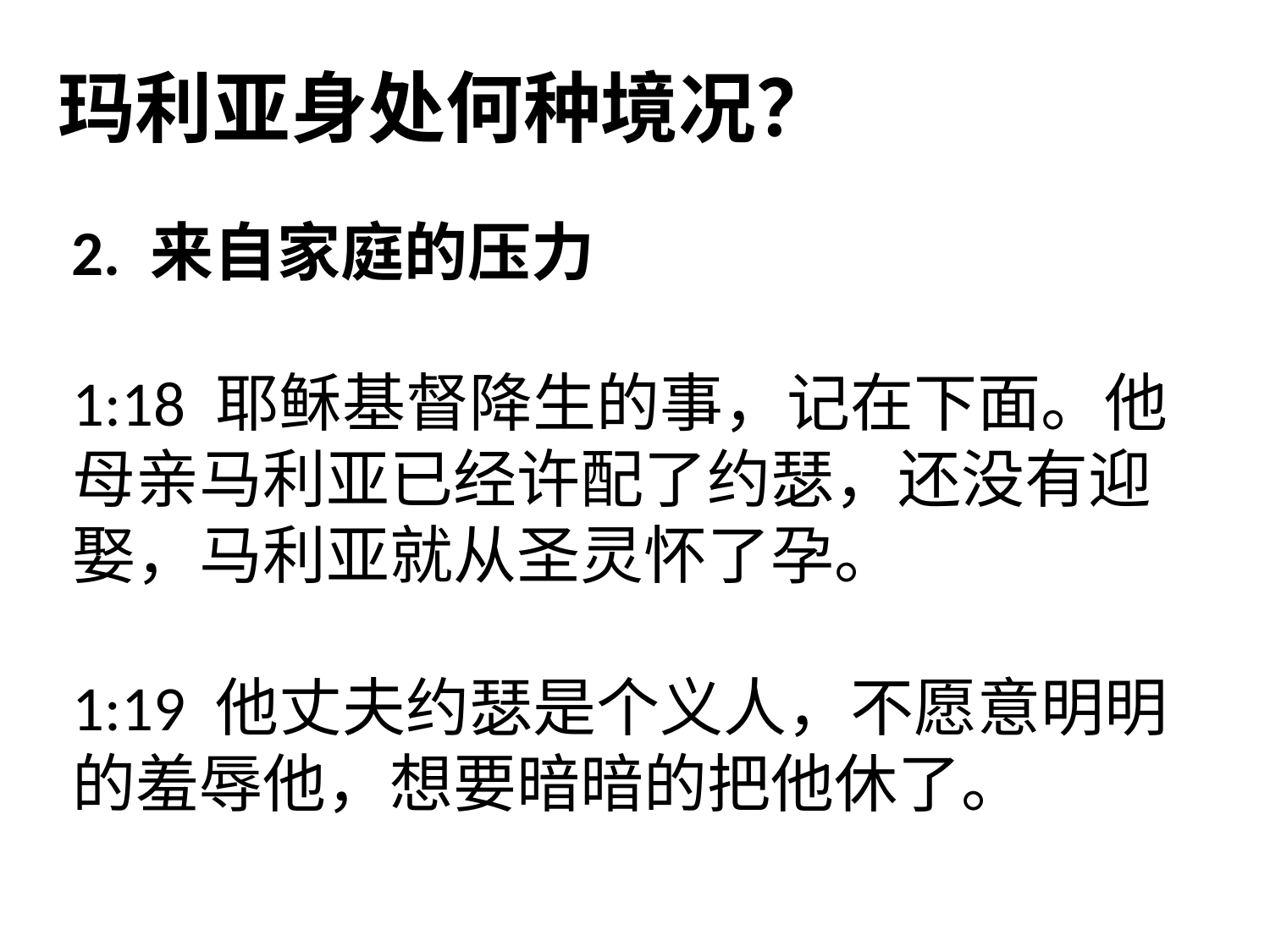

# 玛利亚身处何种境况？
2. 来自家庭的压力
1:18 耶稣基督降生的事，记在下面。他母亲马利亚已经许配了约瑟，还没有迎娶，马利亚就从圣灵怀了孕。

1:19 他丈夫约瑟是个义人，不愿意明明的羞辱他，想要暗暗的把他休了。